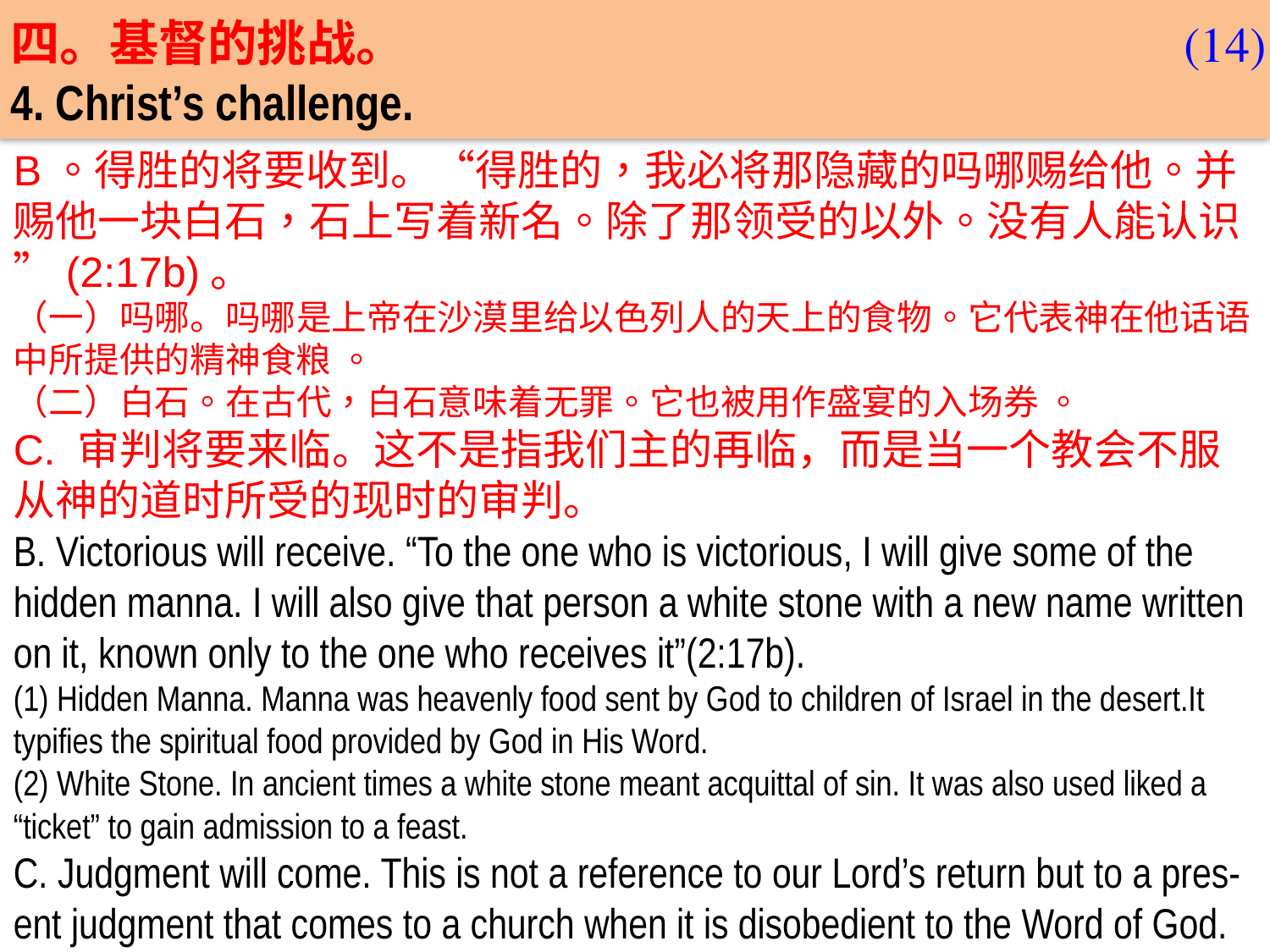

四。基督的挑战。
4. Christ’s challenge.
(14)
B。得胜的将要收到。“得胜的，我必将那隐藏的吗哪赐给他。并赐他一块白石，石上写着新名。除了那领受的以外。没有人能认识”(2:17b)。
（一）吗哪。吗哪是上帝在沙漠里给以色列人的天上的食物。它代表神在他话语中所提供的精神食粮 。
（二）白石。在古代，白石意味着无罪。它也被用作盛宴的入场券 。
C. 审判将要来临。这不是指我们主的再临，而是当一个教会不服从神的道时所受的现时的审判。
B. Victorious will receive. “To the one who is victorious, I will give some of the hidden manna. I will also give that person a white stone with a new name written on it, known only to the one who receives it”(2:17b).
(1) Hidden Manna. Manna was heavenly food sent by God to children of Israel in the desert.It typifies the spiritual food provided by God in His Word.
(2) White Stone. In ancient times a white stone meant acquittal of sin. It was also used liked a “ticket” to gain admission to a feast.
C. Judgment will come. This is not a reference to our Lord’s return but to a pres-ent judgment that comes to a church when it is disobedient to the Word of God.